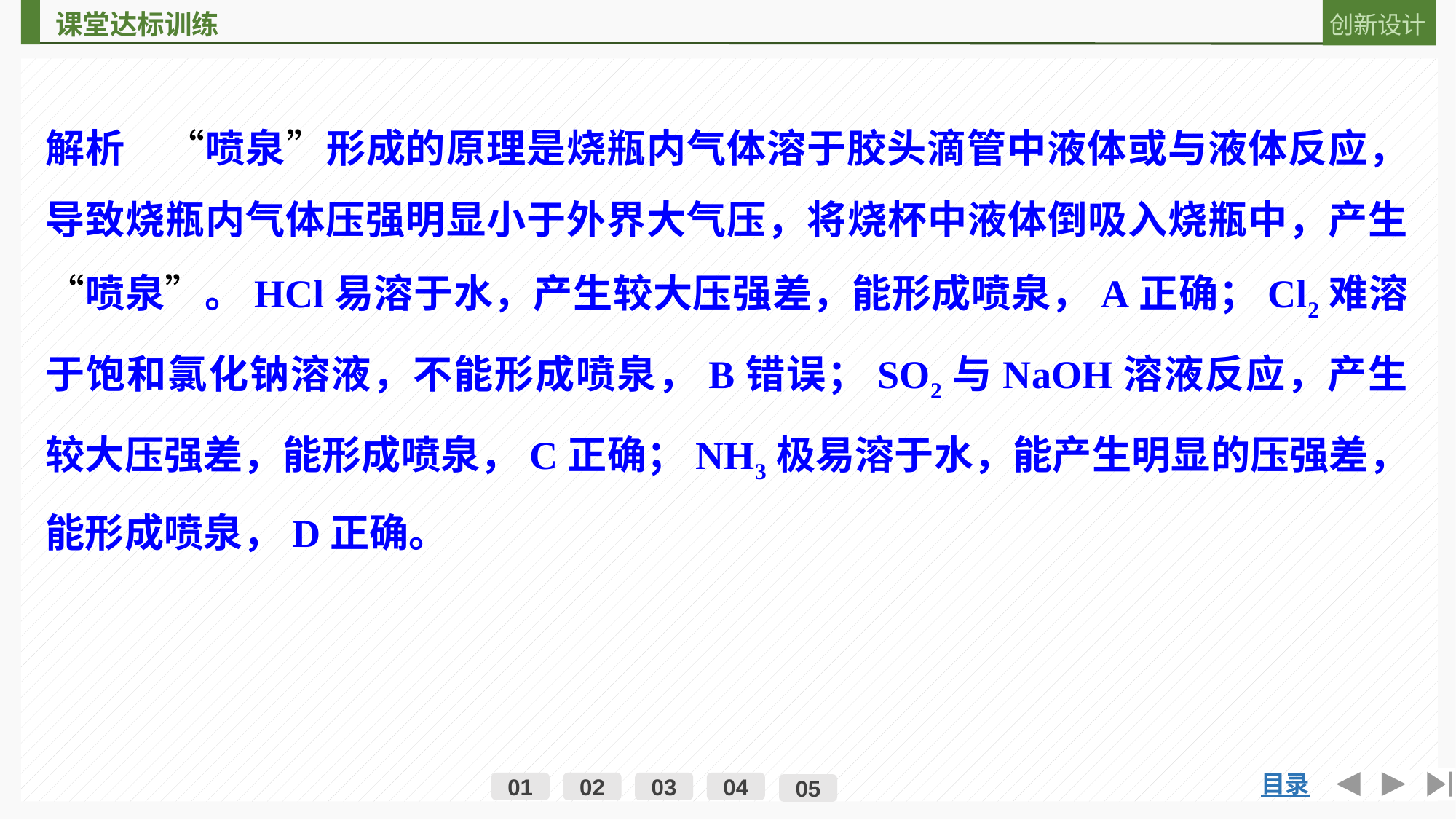

解析　“喷泉”形成的原理是烧瓶内气体溶于胶头滴管中液体或与液体反应，导致烧瓶内气体压强明显小于外界大气压，将烧杯中液体倒吸入烧瓶中，产生“喷泉”。HCl易溶于水，产生较大压强差，能形成喷泉，A正确；Cl2难溶于饱和氯化钠溶液，不能形成喷泉，B错误；SO2与NaOH溶液反应，产生较大压强差，能形成喷泉，C正确；NH3极易溶于水，能产生明显的压强差，能形成喷泉，D正确。